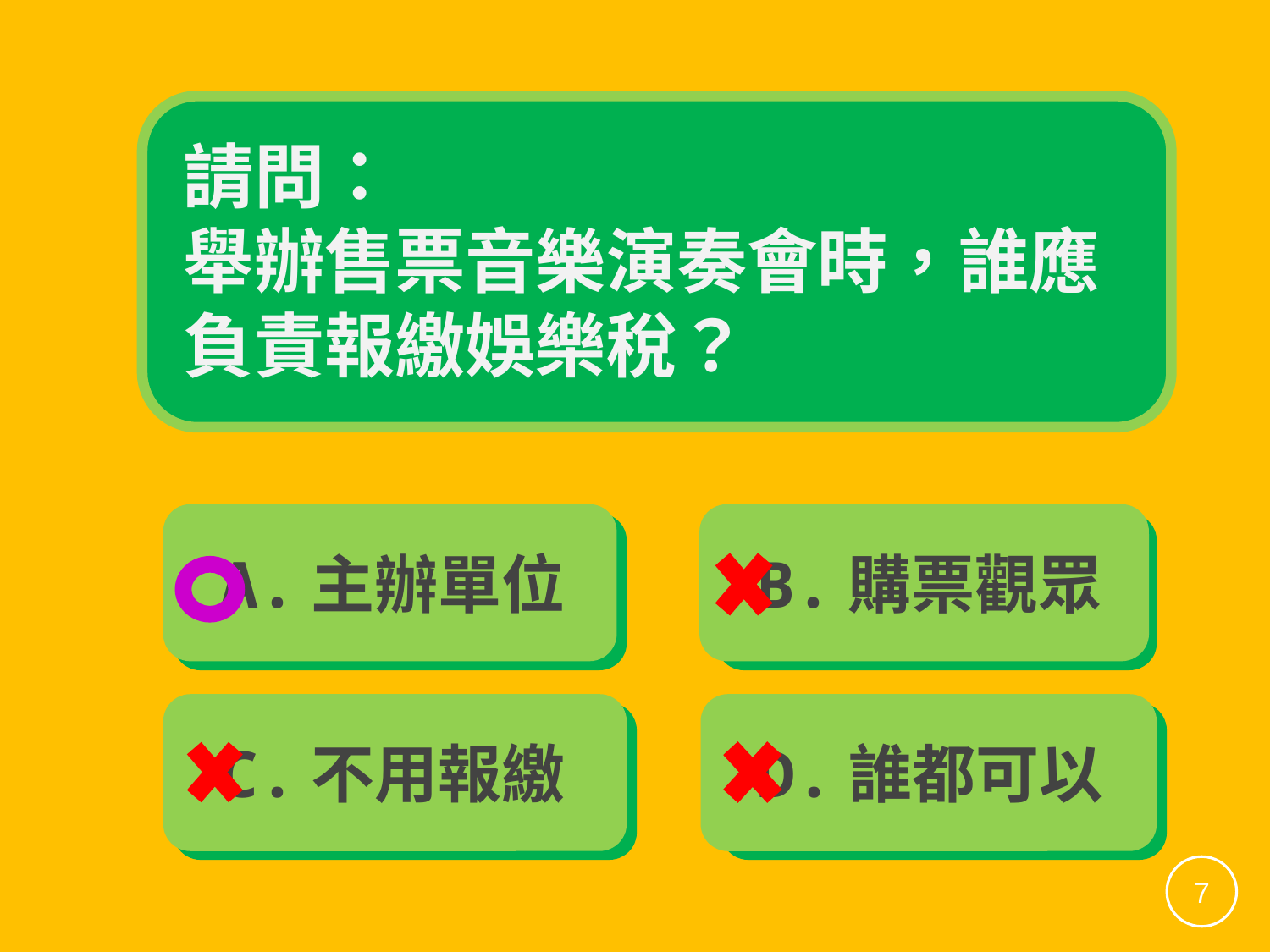

請問：
舉辦售票音樂演奏會時，誰應負責報繳娛樂稅？
  A.主辦單位

  B.購票觀眾

  C.不用報繳

  D.誰都可以

7